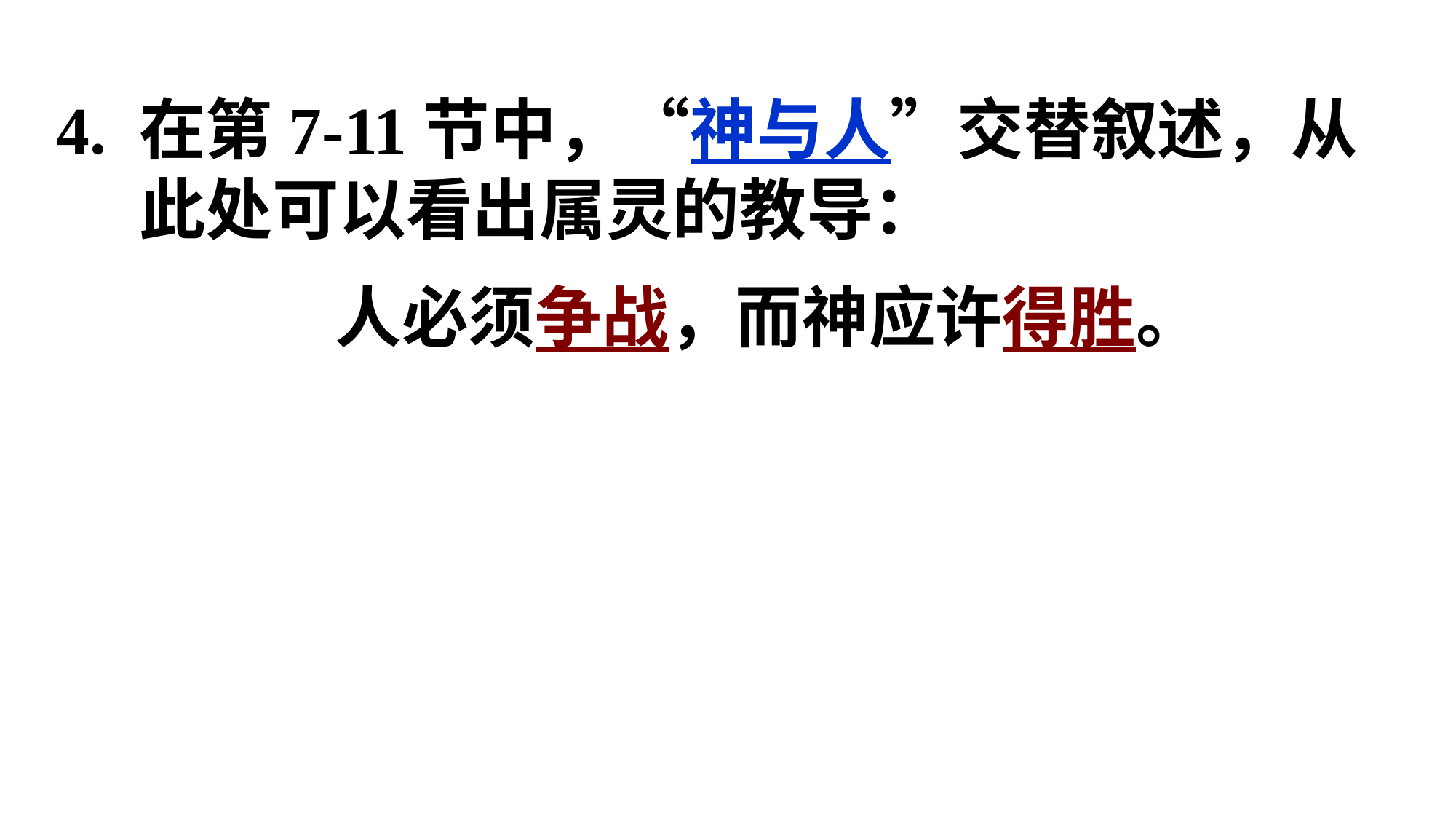

4.	在第7-11节中，“神与人”交替叙述，从此处可以看出属灵的教导：
  	人必须争战，而神应许得胜。